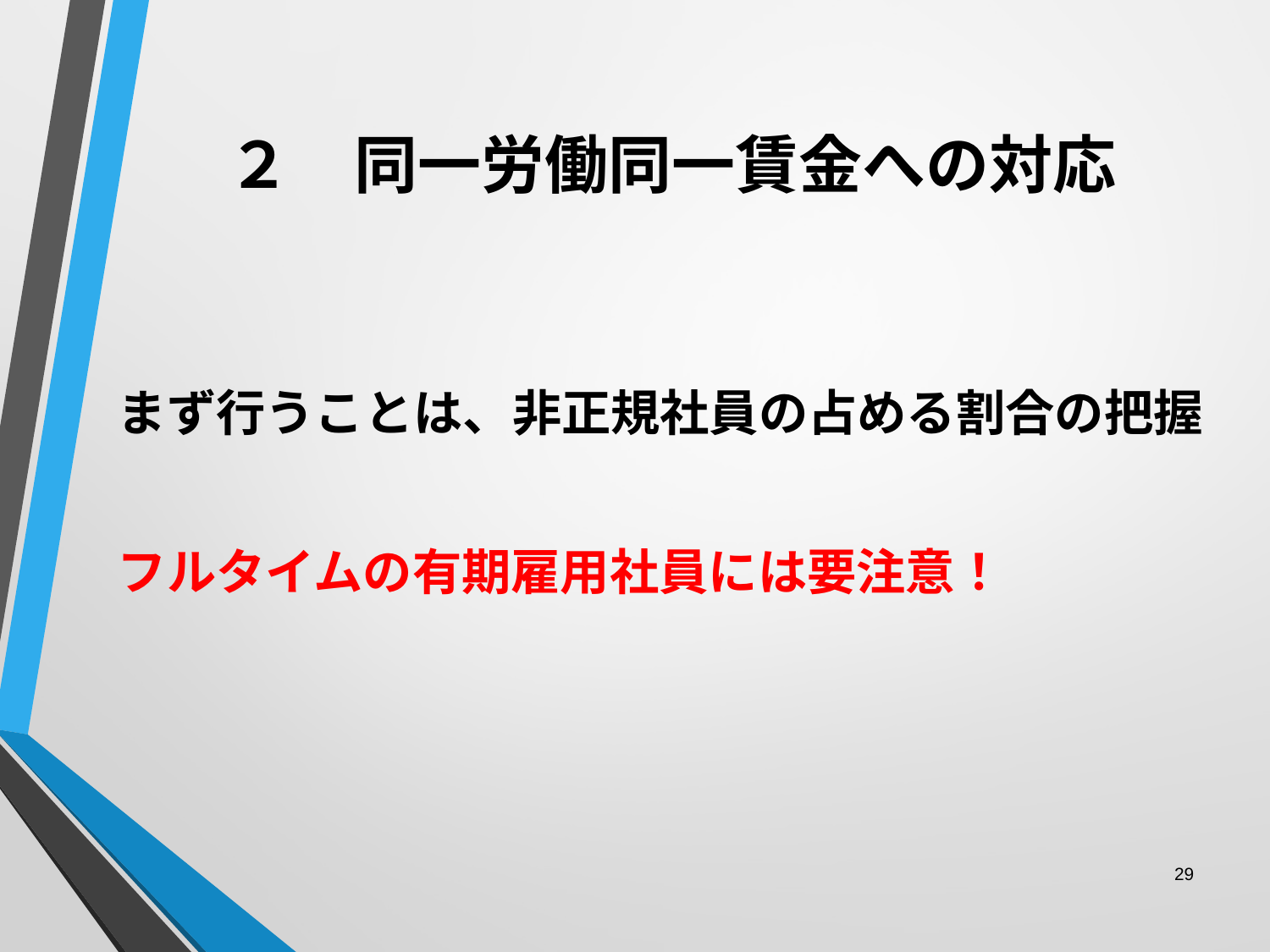

# ２　同一労働同一賃金への対応

まず行うことは、非正規社員の占める割合の把握

フルタイムの有期雇用社員には要注意！

29